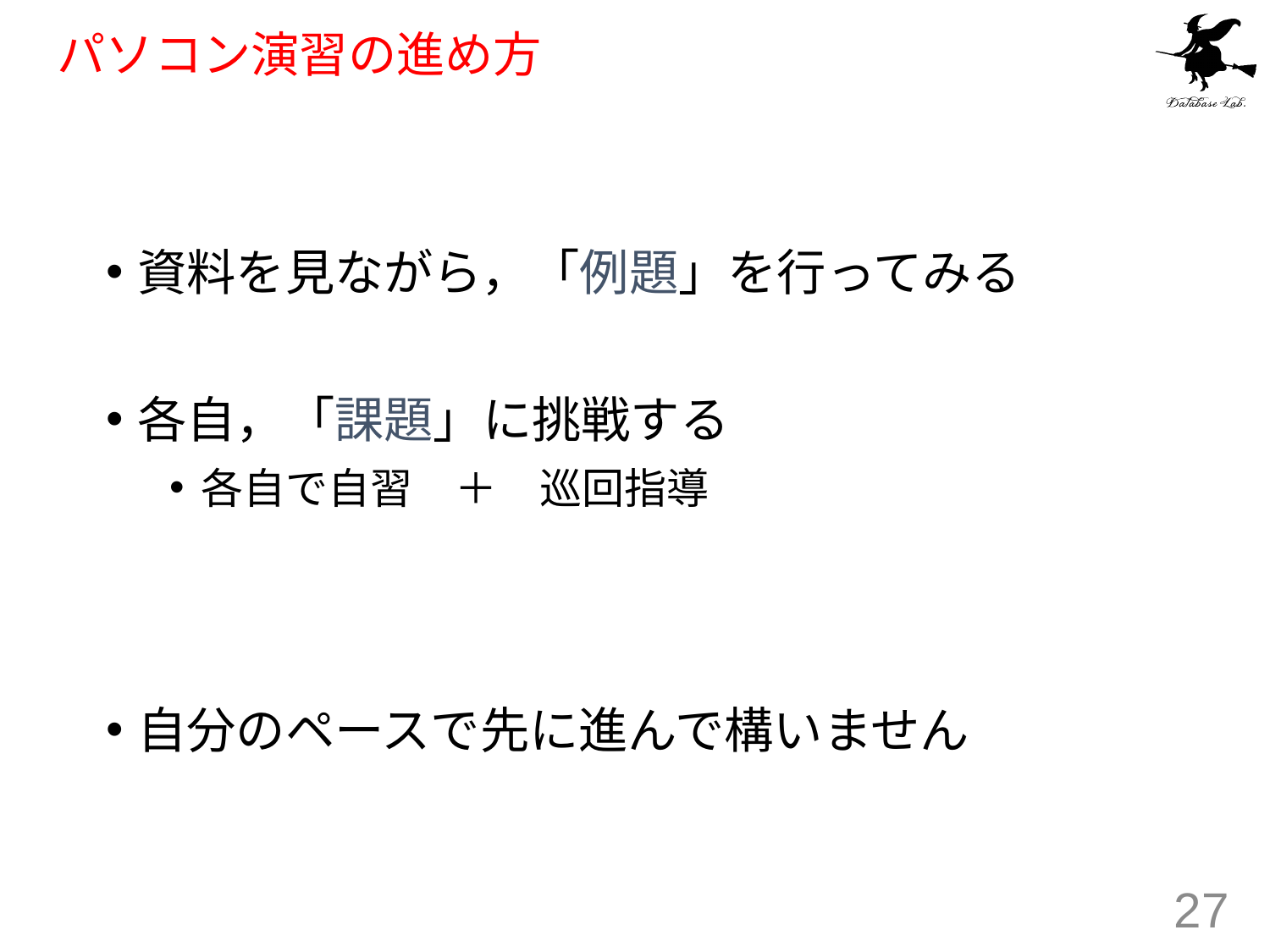

# パソコン演習の進め方
資料を見ながら，「例題」を行ってみる

各自，「課題」に挑戦する
各自で自習　＋　巡回指導

自分のペースで先に進んで構いません

27